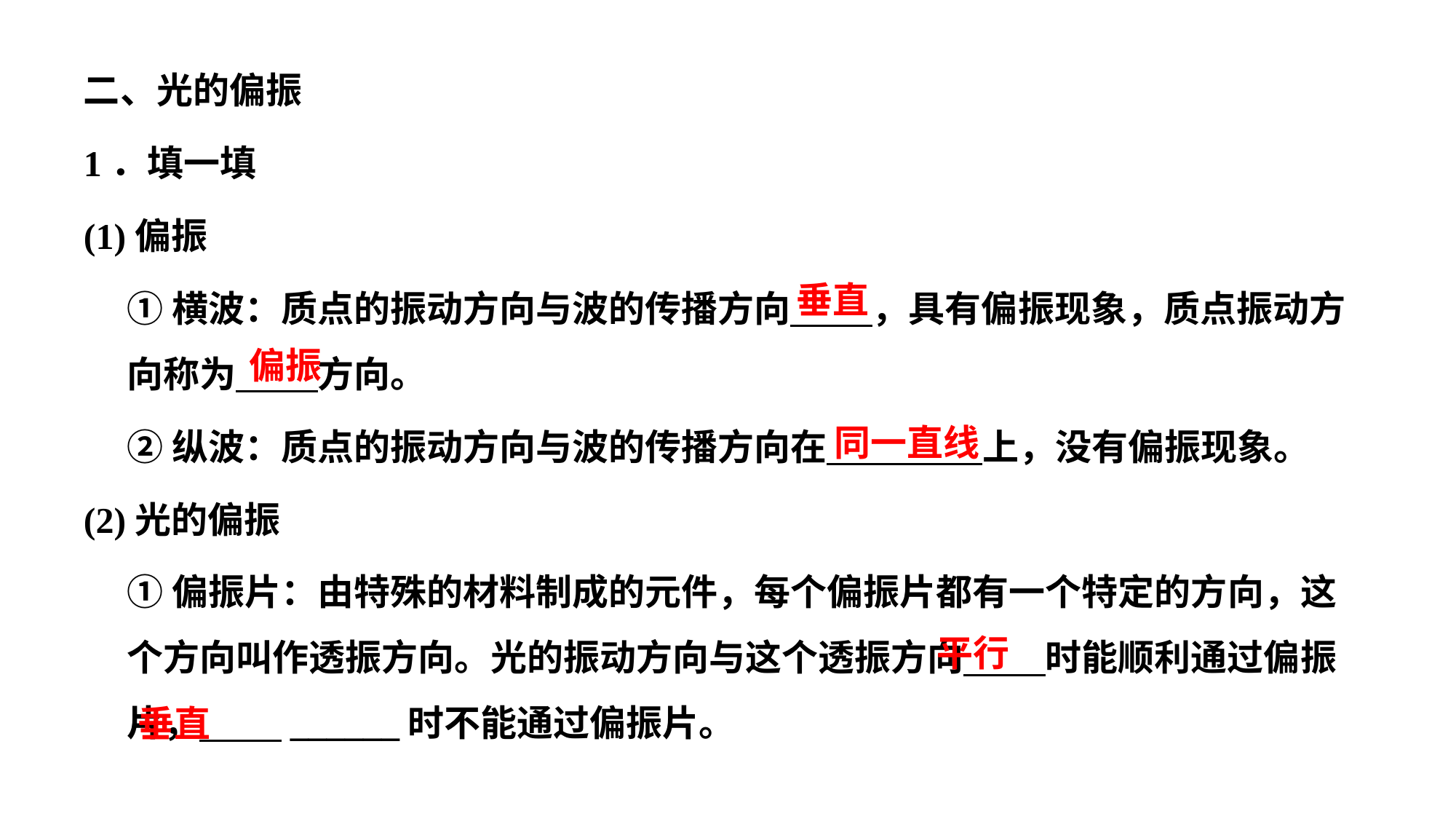

二、光的偏振
1．填一填
(1)偏振
	①横波：质点的振动方向与波的传播方向          ，具有偏振现象，质点振动方向称为          方向。
	②纵波：质点的振动方向与波的传播方向在                   上，没有偏振现象。
(2)光的偏振
	①偏振片：由特殊的材料制成的元件，每个偏振片都有一个特定的方向，这个方向叫作透振方向。光的振动方向与这个透振方向          时能顺利通过偏振片，          ______时不能通过偏振片。
垂直
偏振
同一直线
平行
垂直